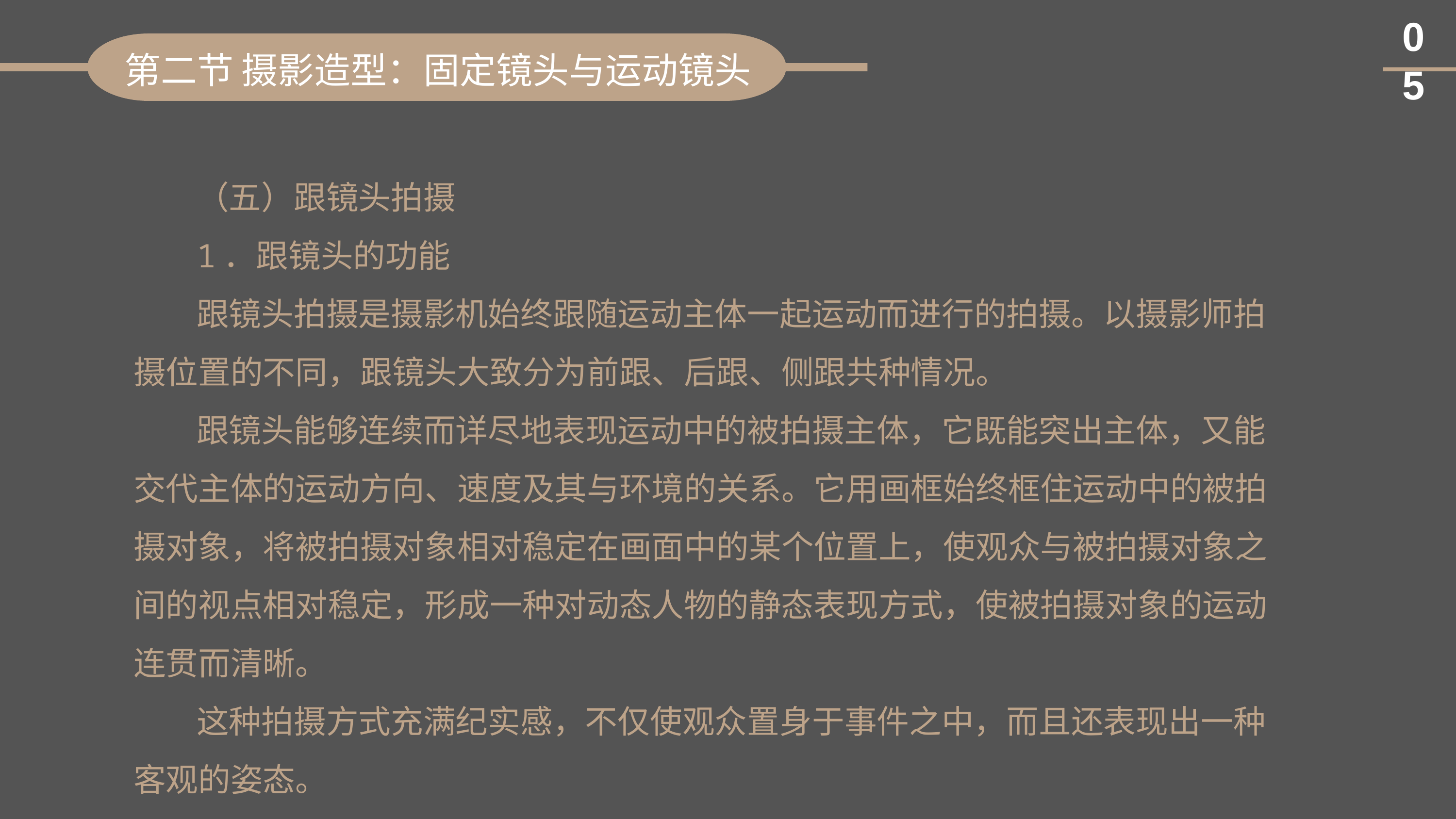

05

第二节 摄影造型：固定镜头与运动镜头

（五）跟镜头拍摄
1．跟镜头的功能
跟镜头拍摄是摄影机始终跟随运动主体一起运动而进行的拍摄。以摄影师拍摄位置的不同，跟镜头大致分为前跟、后跟、侧跟共种情况。
跟镜头能够连续而详尽地表现运动中的被拍摄主体，它既能突出主体，又能交代主体的运动方向、速度及其与环境的关系。它用画框始终框住运动中的被拍摄对象，将被拍摄对象相对稳定在画面中的某个位置上，使观众与被拍摄对象之间的视点相对稳定，形成一种对动态人物的静态表现方式，使被拍摄对象的运动连贯而清晰。
这种拍摄方式充满纪实感，不仅使观众置身于事件之中，而且还表现出一种客观的姿态。